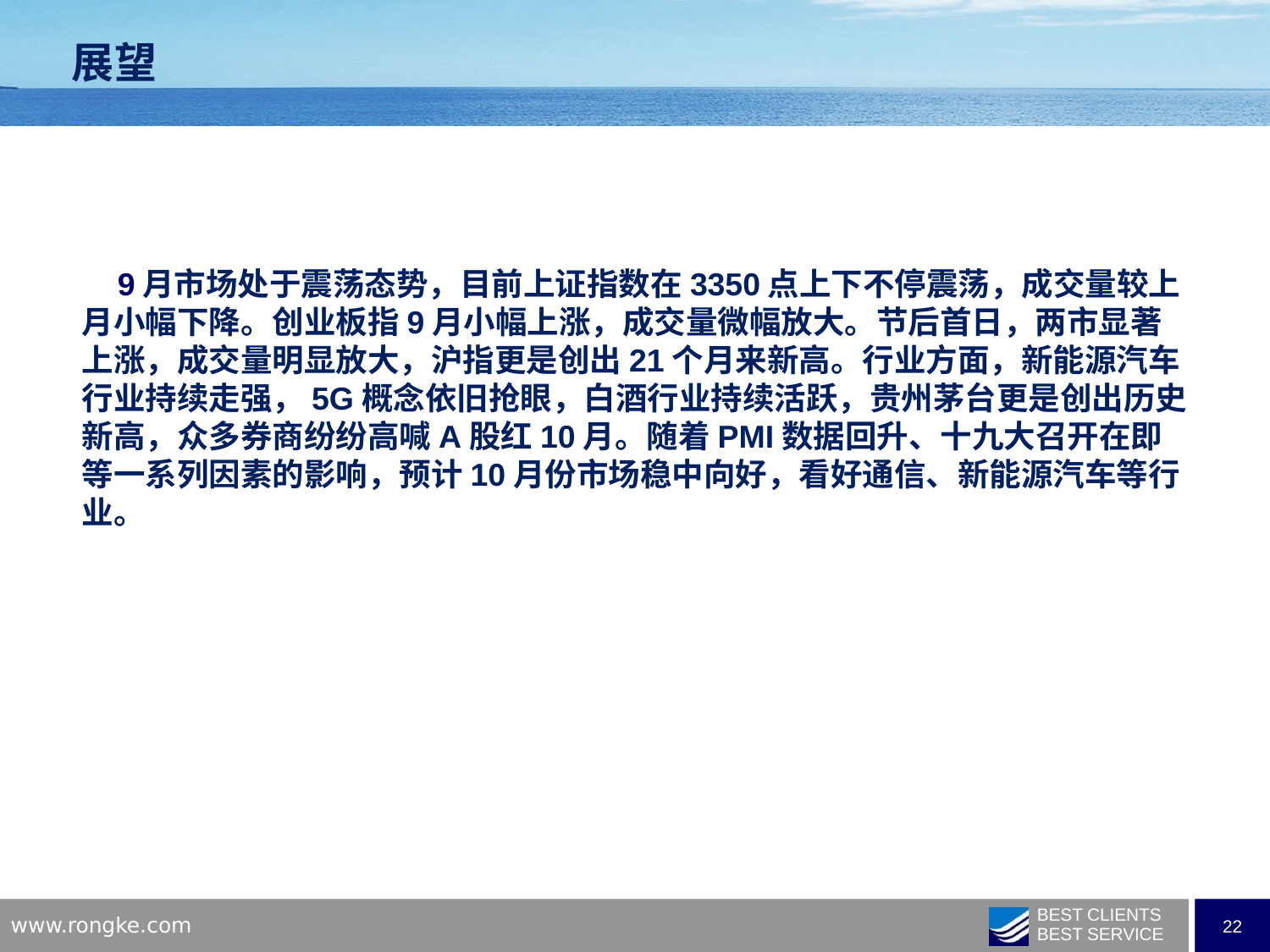

展望

    9月市场处于震荡态势，目前上证指数在3350点上下不停震荡，成交量较上月小幅下降。创业板指9月小幅上涨，成交量微幅放大。节后首日，两市显著上涨，成交量明显放大，沪指更是创出21个月来新高。行业方面，新能源汽车行业持续走强，5G概念依旧抢眼，白酒行业持续活跃，贵州茅台更是创出历史新高，众多券商纷纷高喊A股红10月。随着PMI数据回升、十九大召开在即等一系列因素的影响，预计10月份市场稳中向好，看好通信、新能源汽车等行业。